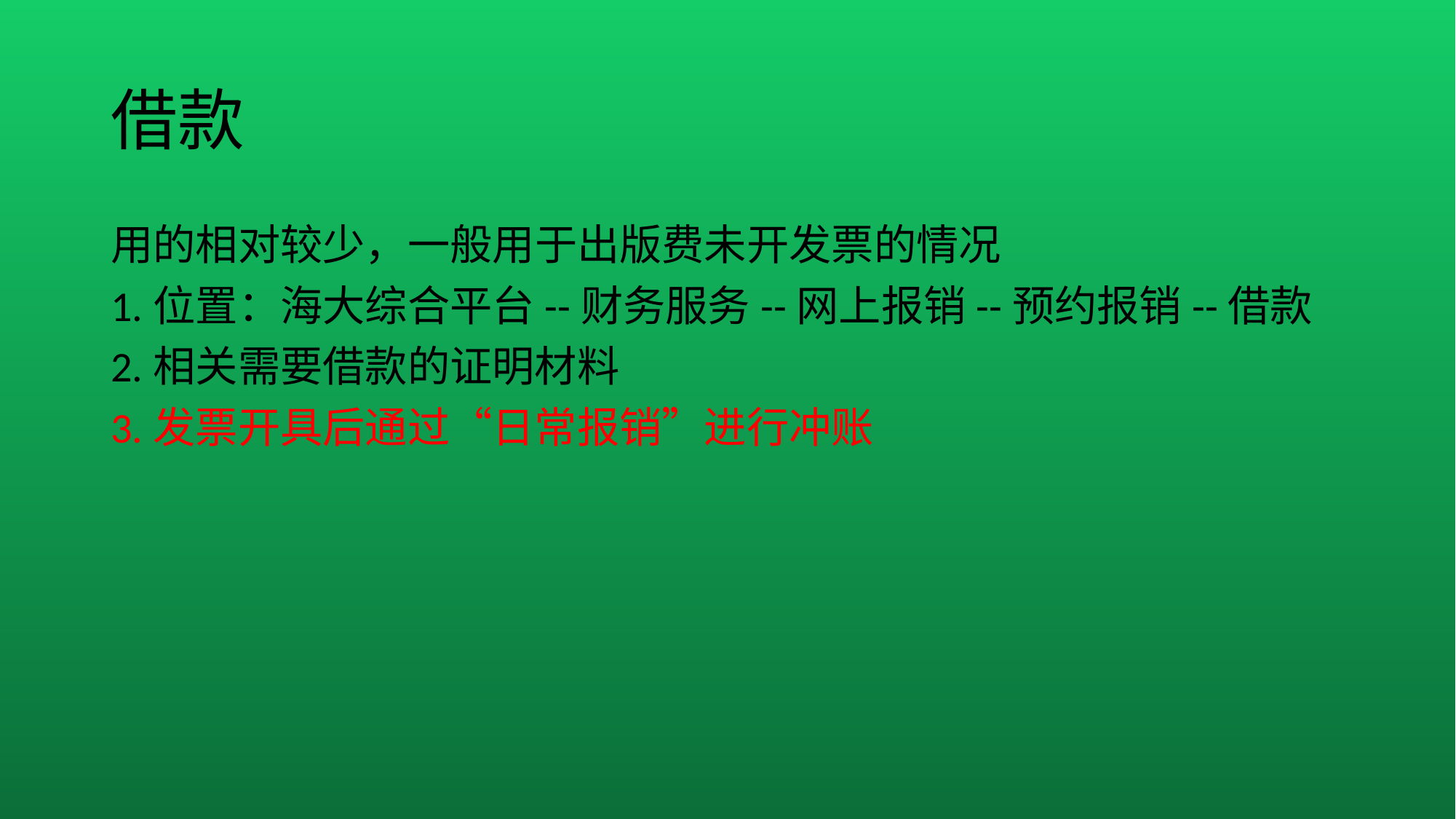

# 借款
用的相对较少，一般用于出版费未开发票的情况
1.位置：海大综合平台--财务服务--网上报销--预约报销--借款
2.相关需要借款的证明材料
3.发票开具后通过“日常报销”进行冲账